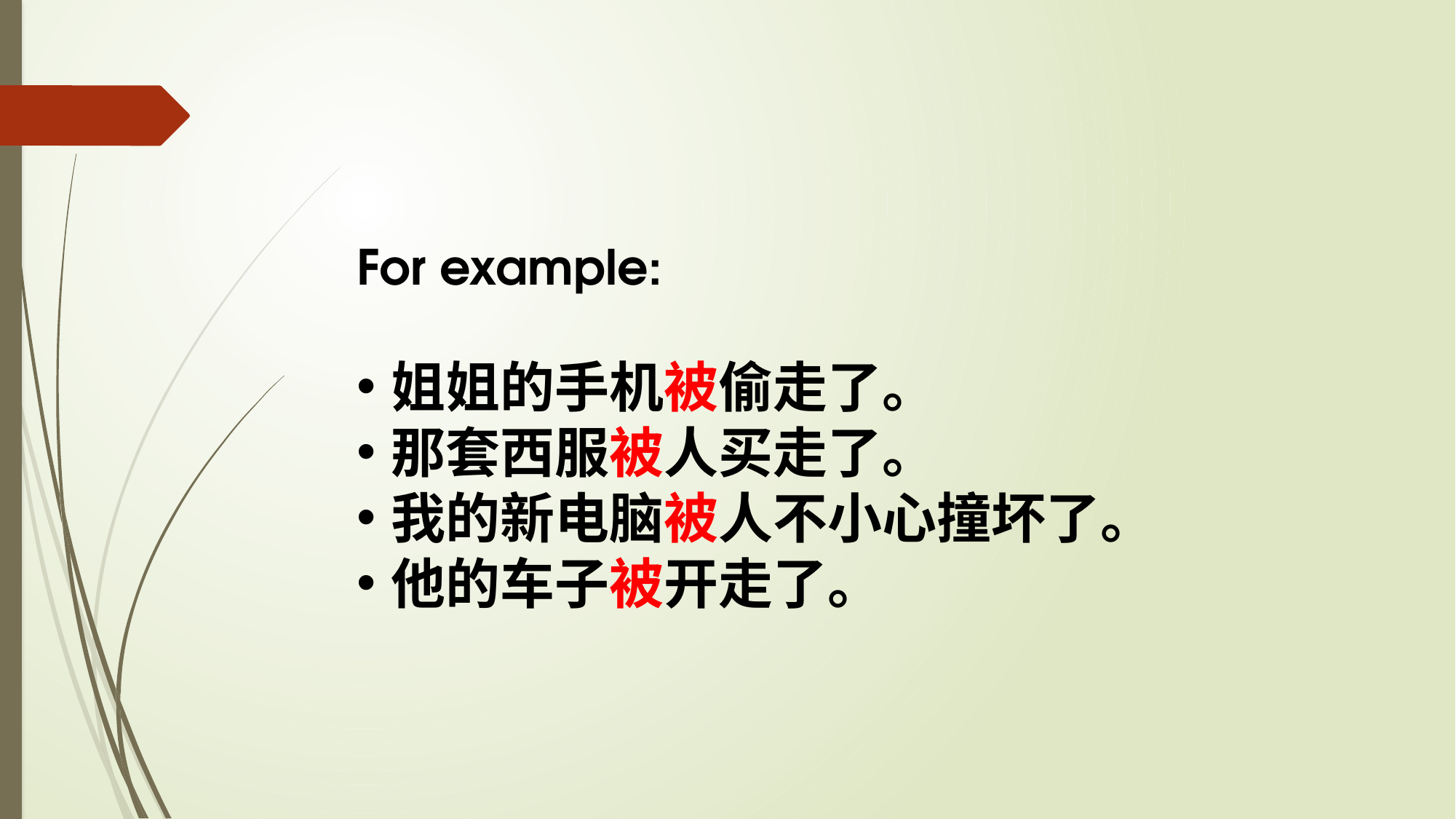

For example:

姐姐的手机被偷走了。
那套西服被人买走了。
我的新电脑被人不小心撞坏了。
他的车子被开走了。